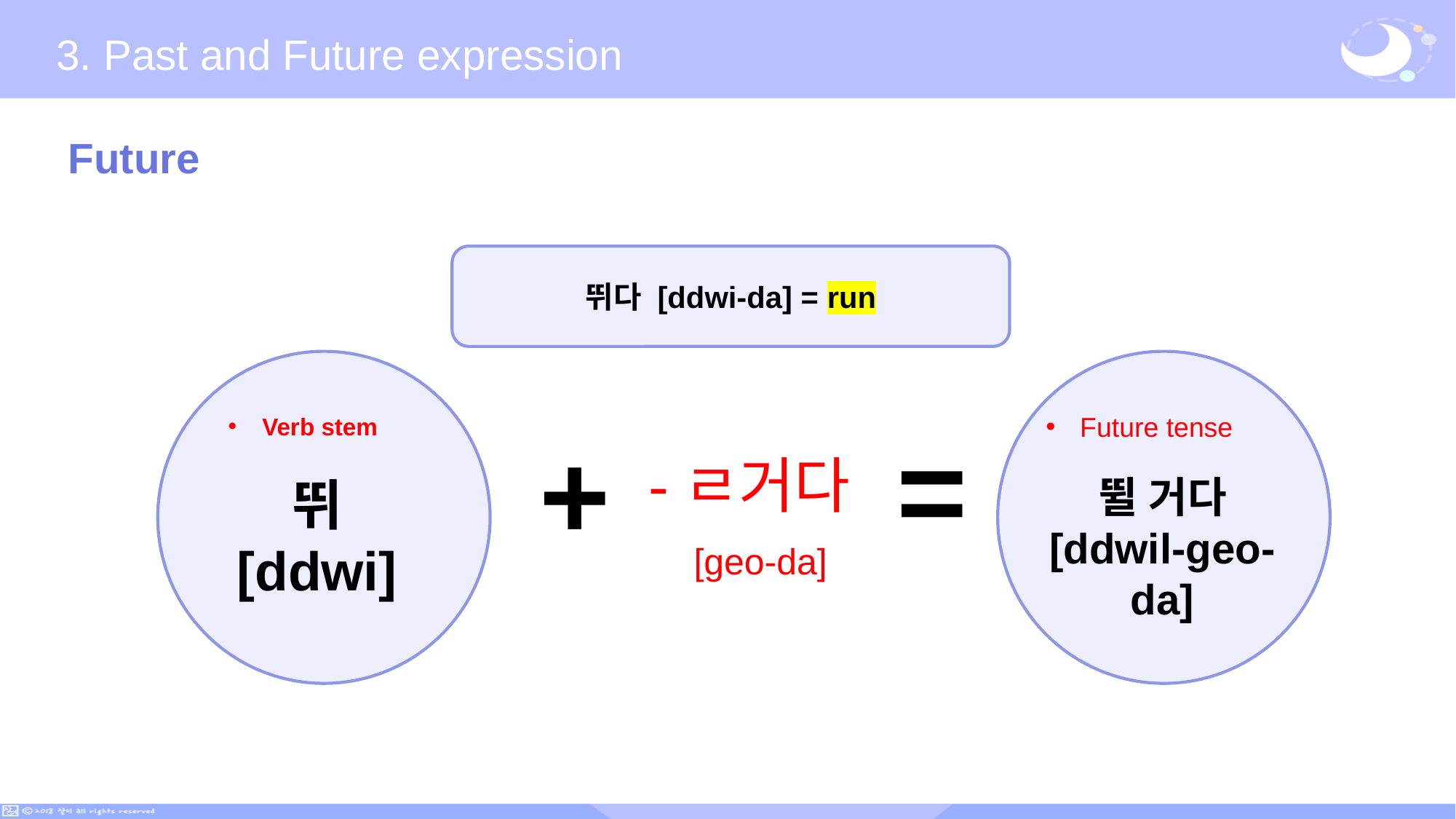

3. Past and Future expression
Future
뛰다 [ddwi-da] = run

Future tense
Verb stem
=
+
-ㄹ거다
   [geo-da]
뛰
[ddwi]
뛸 거다
[ddwil-geo-da]